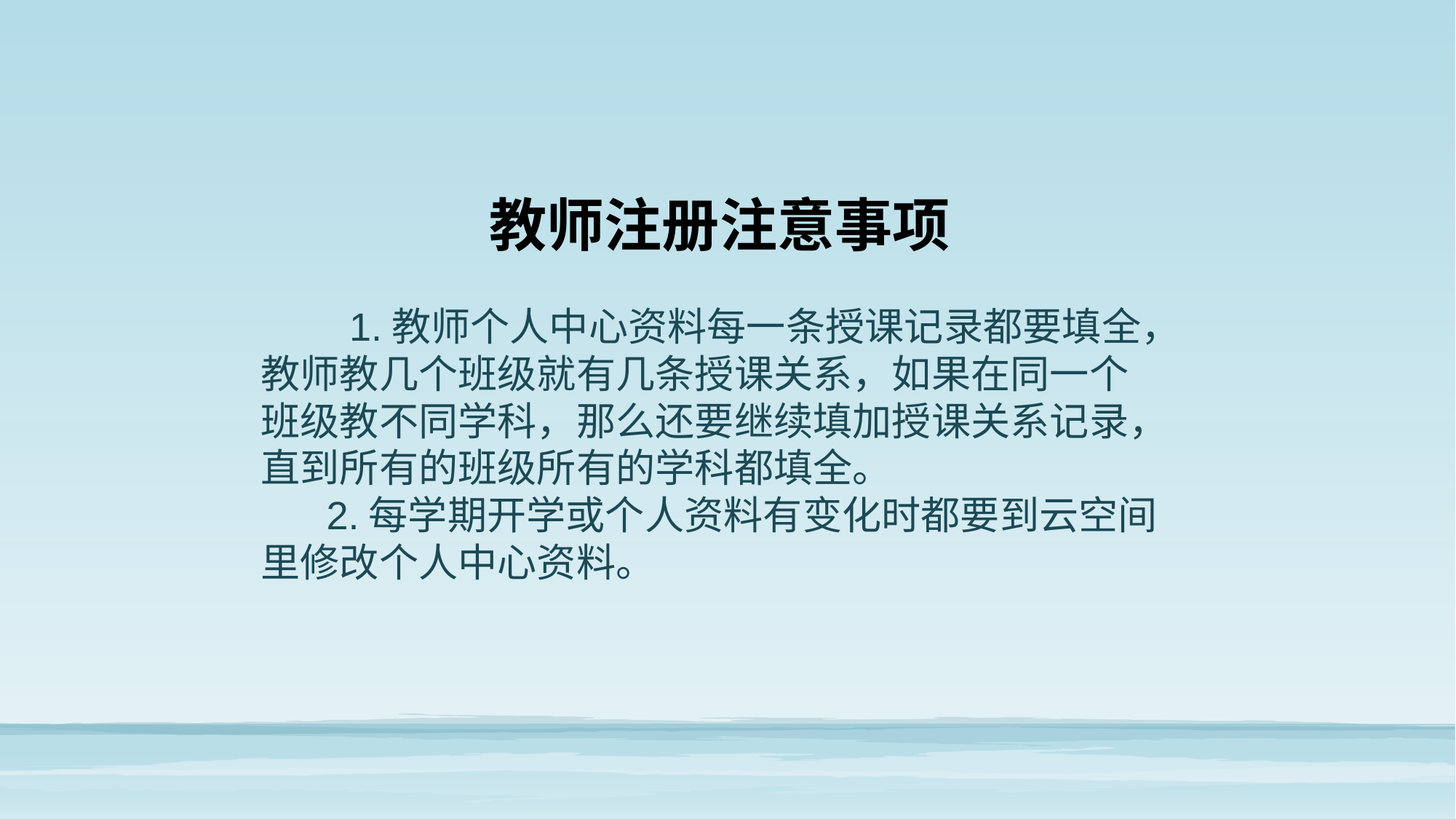

教师注册注意事项
　　1.教师个人中心资料每一条授课记录都要填全，教师教几个班级就有几条授课关系，如果在同一个班级教不同学科，那么还要继续填加授课关系记录，直到所有的班级所有的学科都填全。
      2.每学期开学或个人资料有变化时都要到云空间里修改个人中心资料。